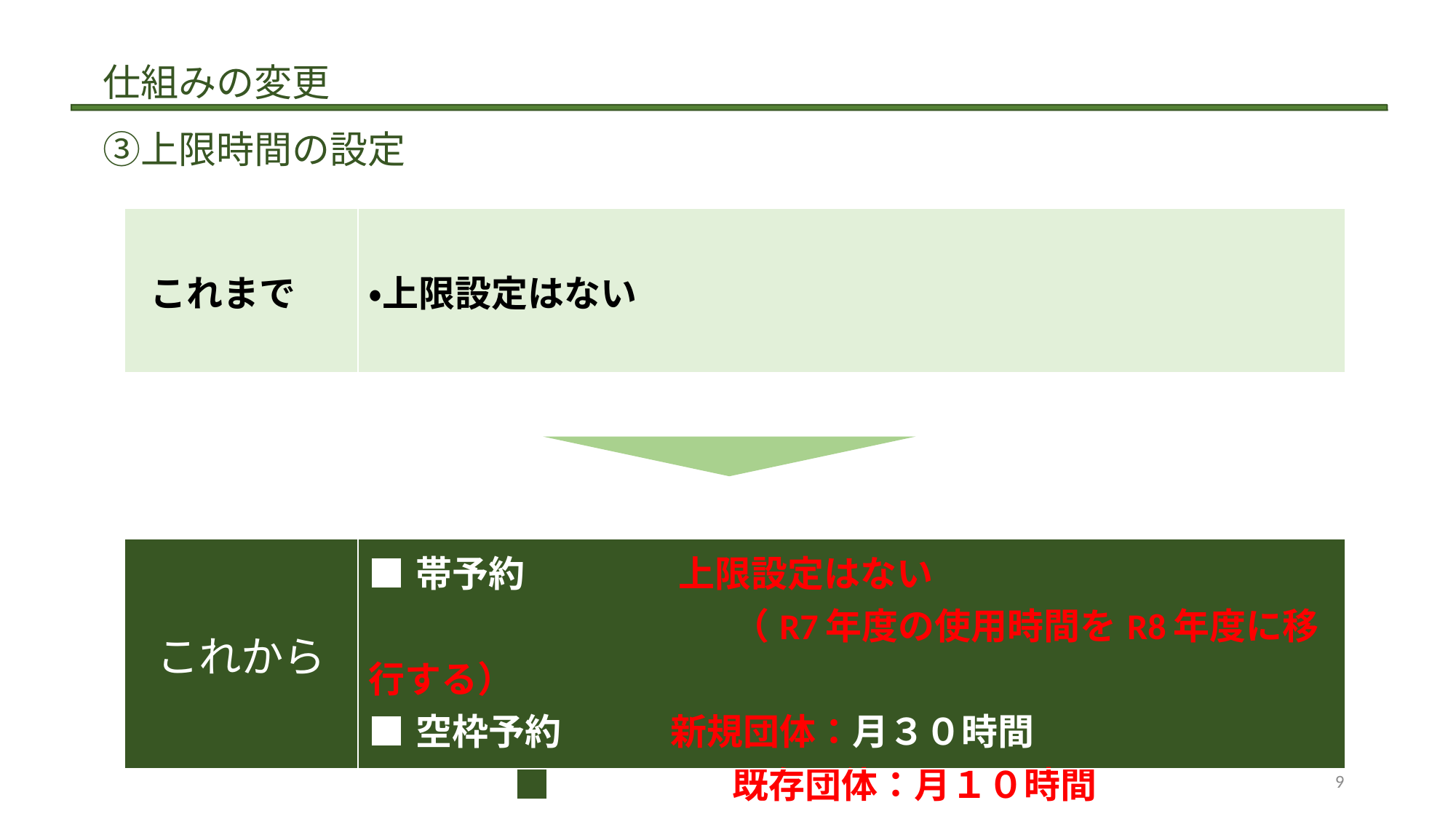

仕組みの変更

　③上限時間の設定
|  |  |
| --- | --- |
| これまで | ・上限設定はない |
| --- | --- |
|  |  |
| これから | ■帯予約　　　　 上限設定はない 　　　　　　　　　　（R7年度の使用時間をR8年度に移行する） ■空枠予約　　　新規団体：月３０時間 　　　　■　　　　　既存団体：月１０時間 |

9